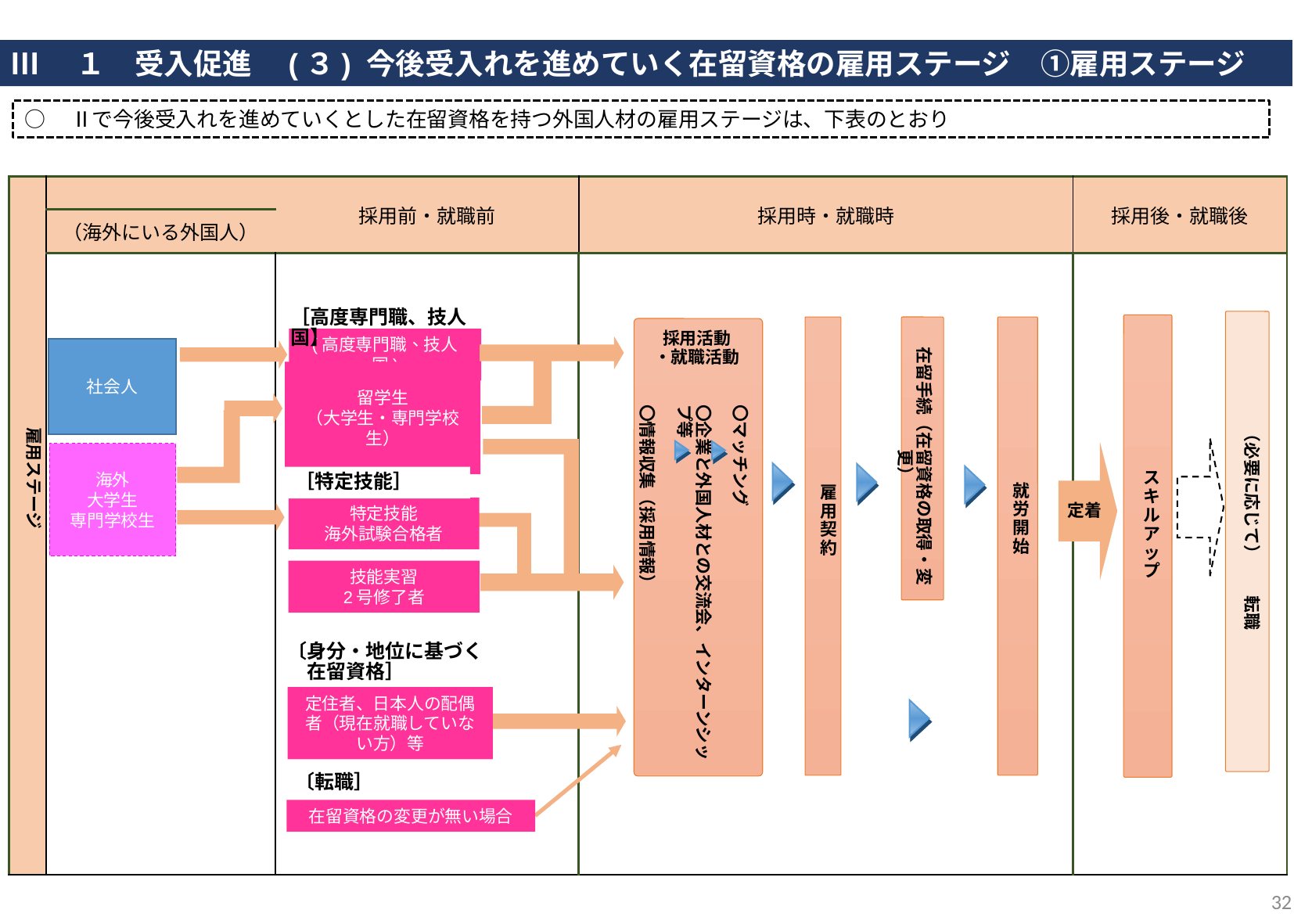

Ⅲ　１　受入促進　(３) 今後受入れを進めていく在留資格の雇用ステージ　①雇用ステージ
○　Ⅱで今後受入れを進めていくとした在留資格を持つ外国人材の雇用ステージは、下表のとおり
|  |  | 採用前・就職前 | 採用時・就職時 | 採用後・就職後 |
| --- | --- | --- | --- | --- |
|  | （海外にいる外国人） |  |  |  |
|  |  |  |  |  |

［高度専門職、技人国】

採用活動
・就職活動
在留手続（在留資格の取得・変更）
社会人
(高度専門職、技人国)

留学生
（大学生・専門学校生）

〇マッチング

〇企業と外国人材との交流会、インターンシップ等

〇情報収集（採用情報）

（必要に応じて）　　転職

海外
大学生
専門学校生

スキルアップ

［特定技能］

就労開始
雇
用
契
約

定着
特定技能
海外試験合格者

技能実習
2号修了者
〔身分・地位に基づく
　在留資格］

定住者、日本人の配偶者（現在就職していない方）等

〔転職］
在留資格の変更が無い場合

雇用ステージ

32